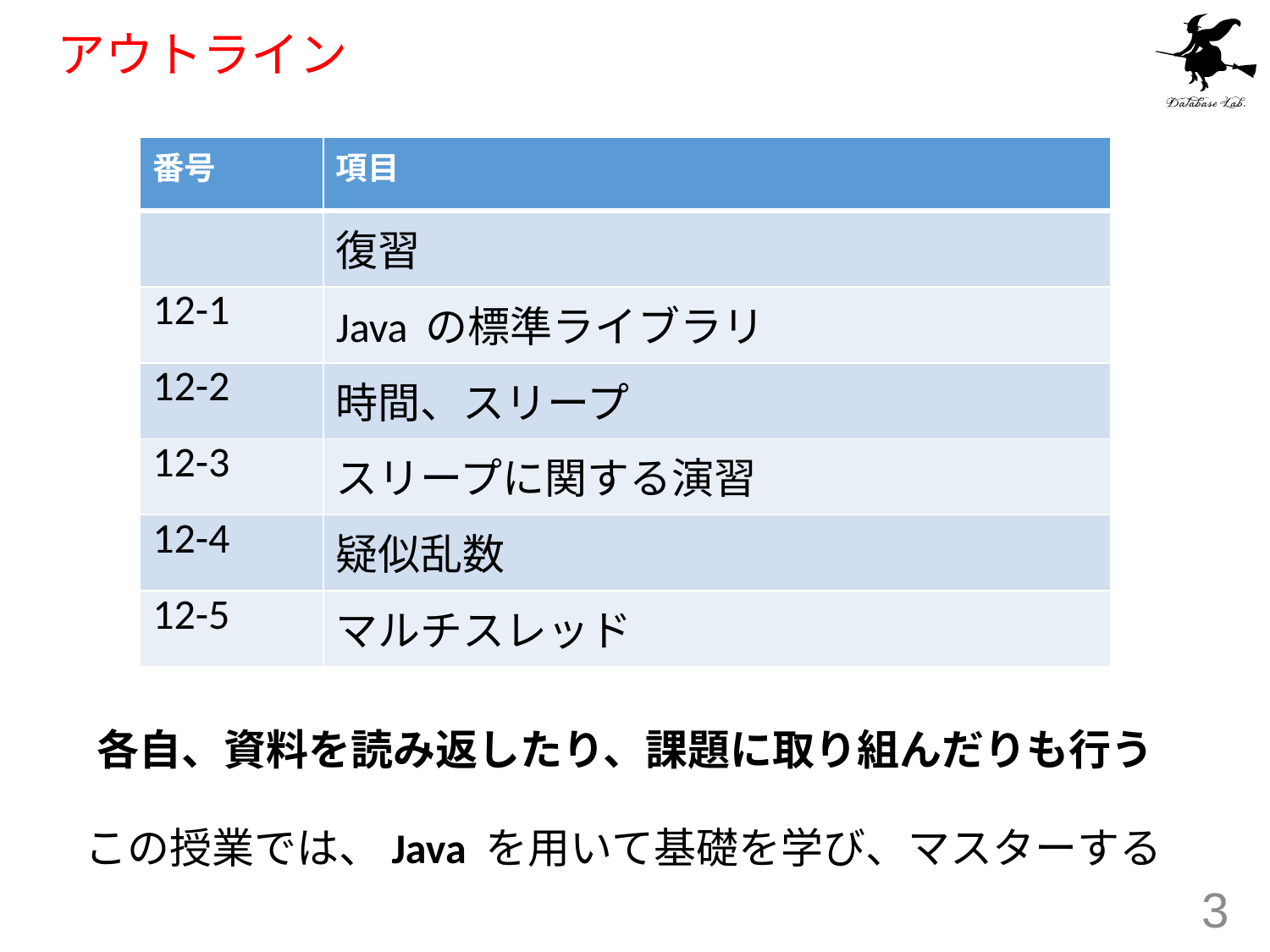

# アウトライン
| 番号 | 項目 |
| --- | --- |
|  | 復習 |
| 12-1 | Java の標準ライブラリ |
| 12-2 | 時間、スリープ |
| 12-3 | スリープに関する演習 |
| 12-4 | 疑似乱数 |
| 12-5 | マルチスレッド |
各自、資料を読み返したり、課題に取り組んだりも行う
この授業では、Java を用いて基礎を学び、マスターする
3